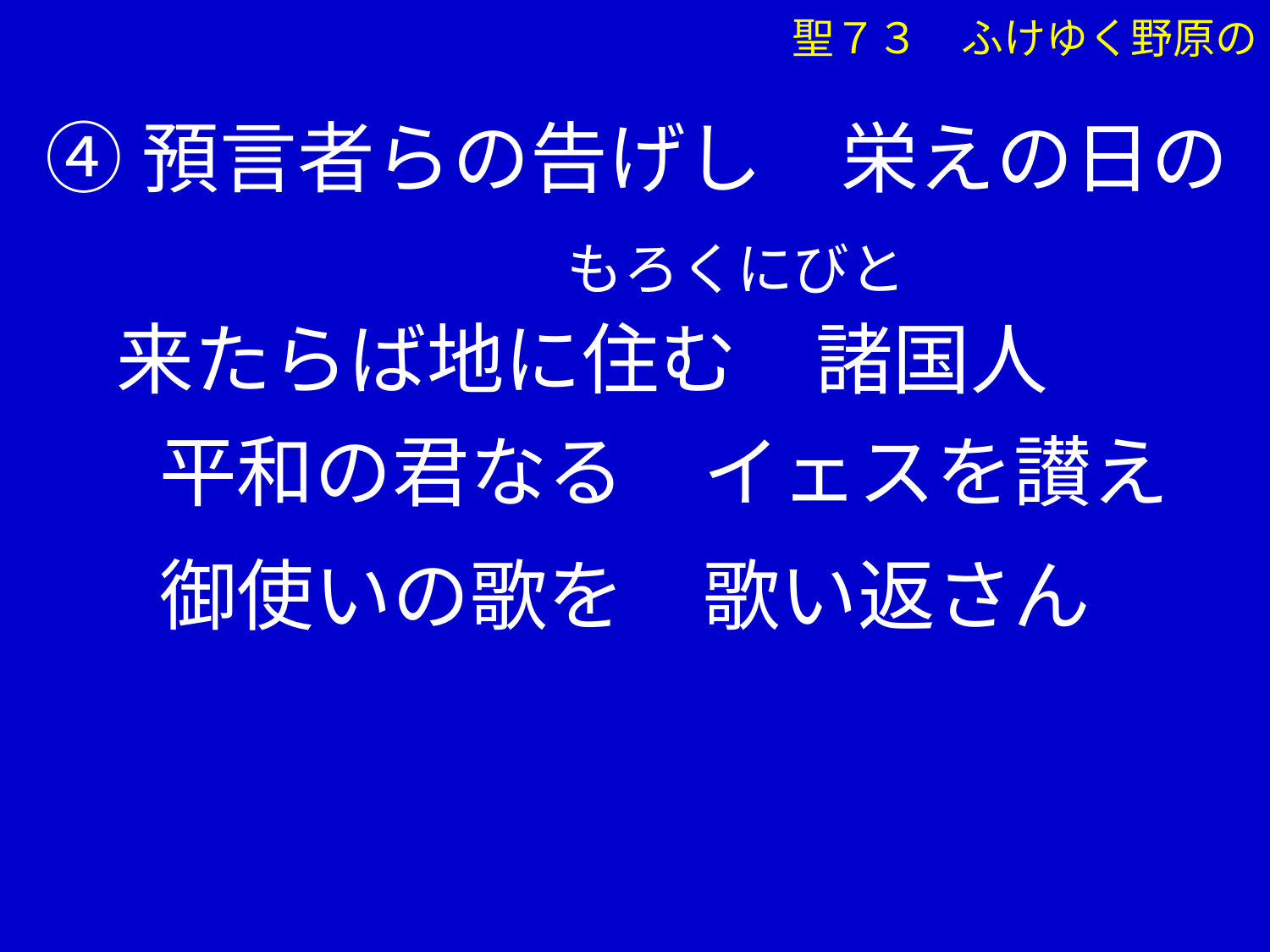

聖７３　ふけゆく野原の
④預言者らの告げし　栄えの日の
                                        もろくにびと
   来たらば地に住む　諸国人
 　平和の君なる　イェスを讃え
 　御使いの歌を　歌い返さん